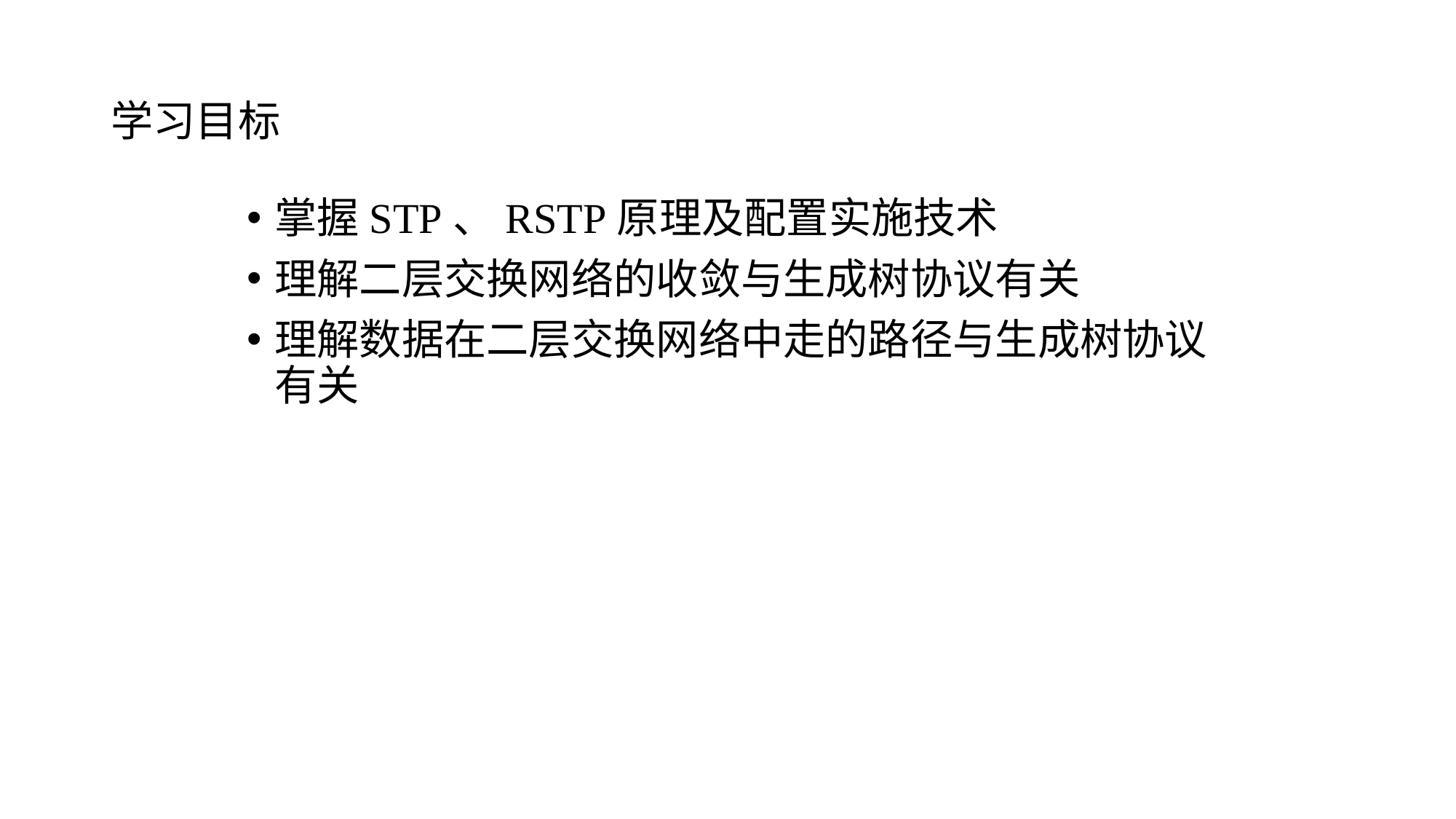

学习目标
掌握STP、RSTP原理及配置实施技术
理解二层交换网络的收敛与生成树协议有关
理解数据在二层交换网络中走的路径与生成树协议有关

5